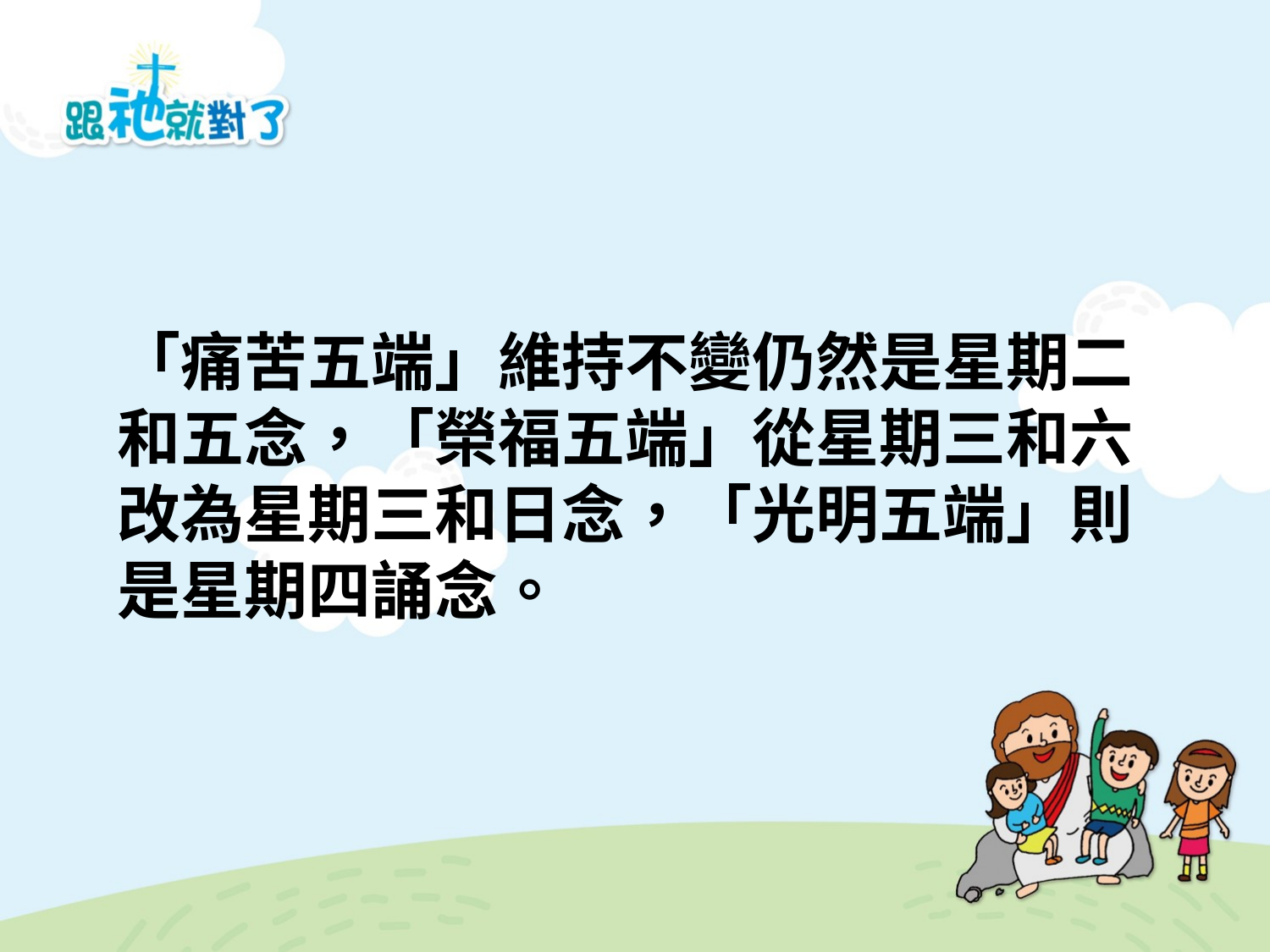

「痛苦五端」維持不變仍然是星期二和五念，「榮福五端」從星期三和六改為星期三和日念，「光明五端」則是星期四誦念。